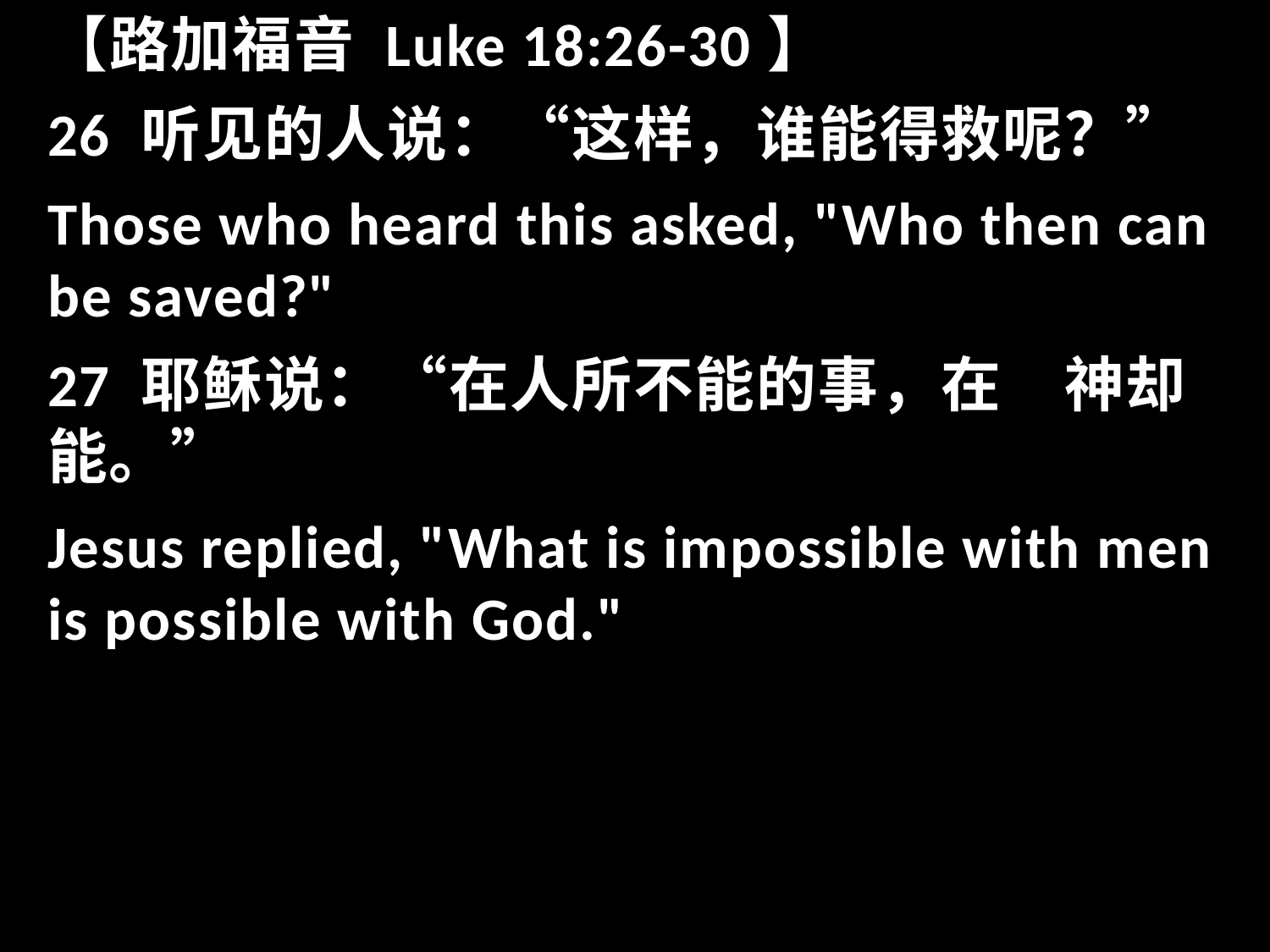

【路加福音 Luke 18:26-30】
26 听见的人说：“这样，谁能得救呢？”
Those who heard this asked, "Who then can be saved?"
27 耶稣说：“在人所不能的事，在　神却能。”
Jesus replied, "What is impossible with men is possible with God."